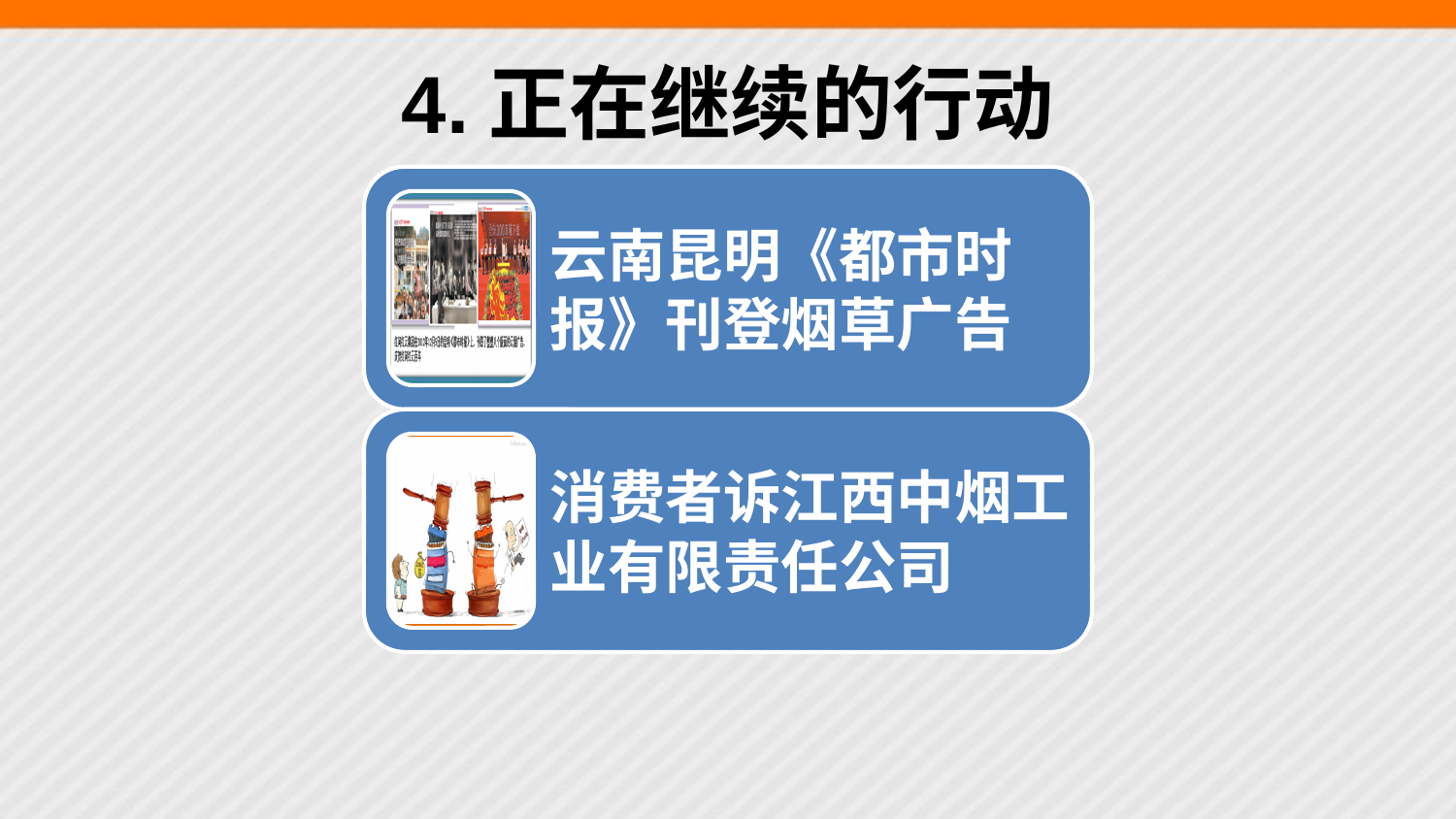

# 4.正在继续的行动
云南昆明《都市时报》刊登烟草广告
消费者诉江西中烟工业有限责任公司